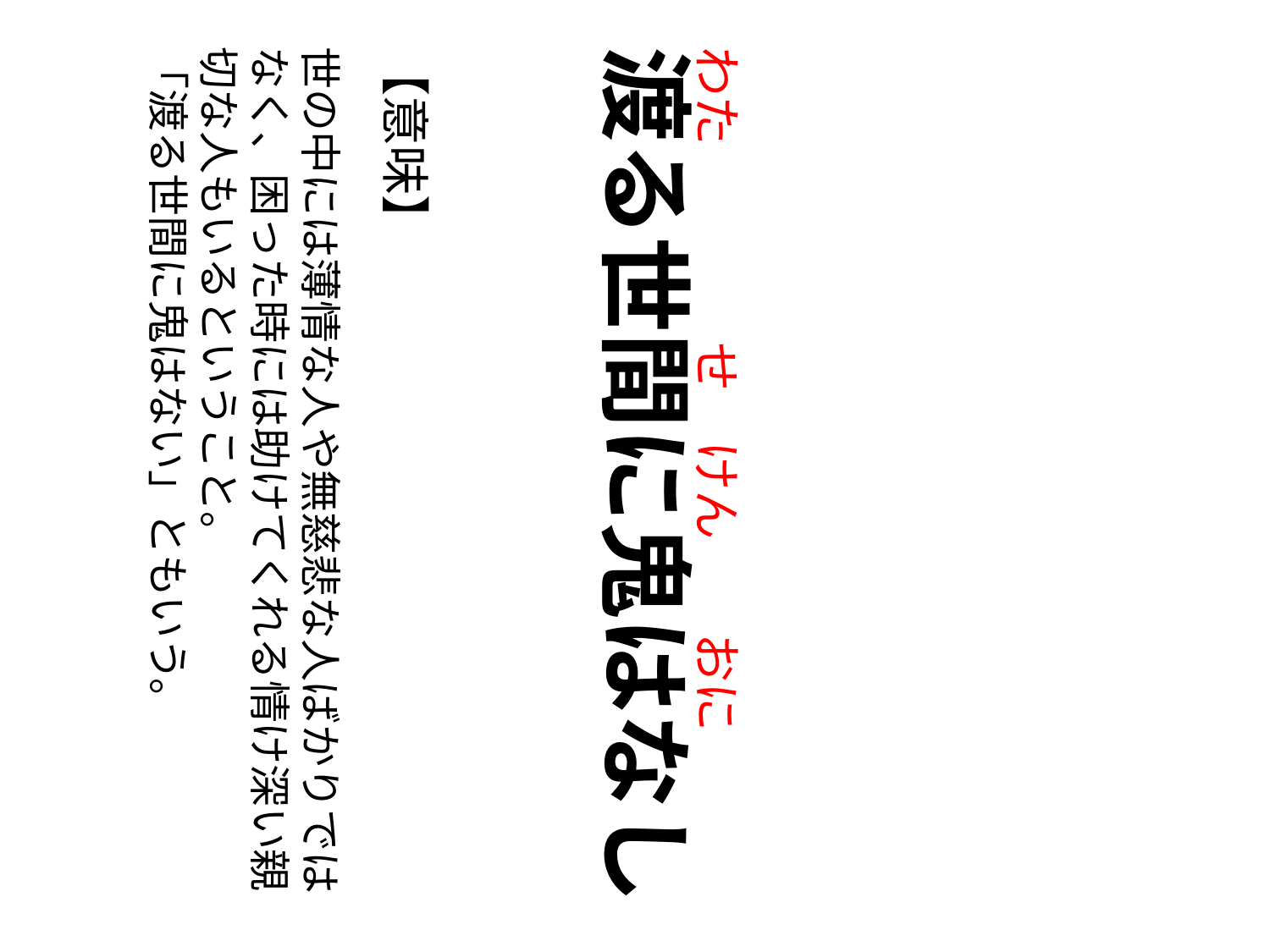

【意味】

世の中には薄情な人や無慈悲な人ばかりではなく、困った時には助けてくれる情け深い親切な人もいるということ。
「渡る世間に鬼はない」ともいう。
わた　　　　せ　けん　    おに
渡る世間に鬼はなし